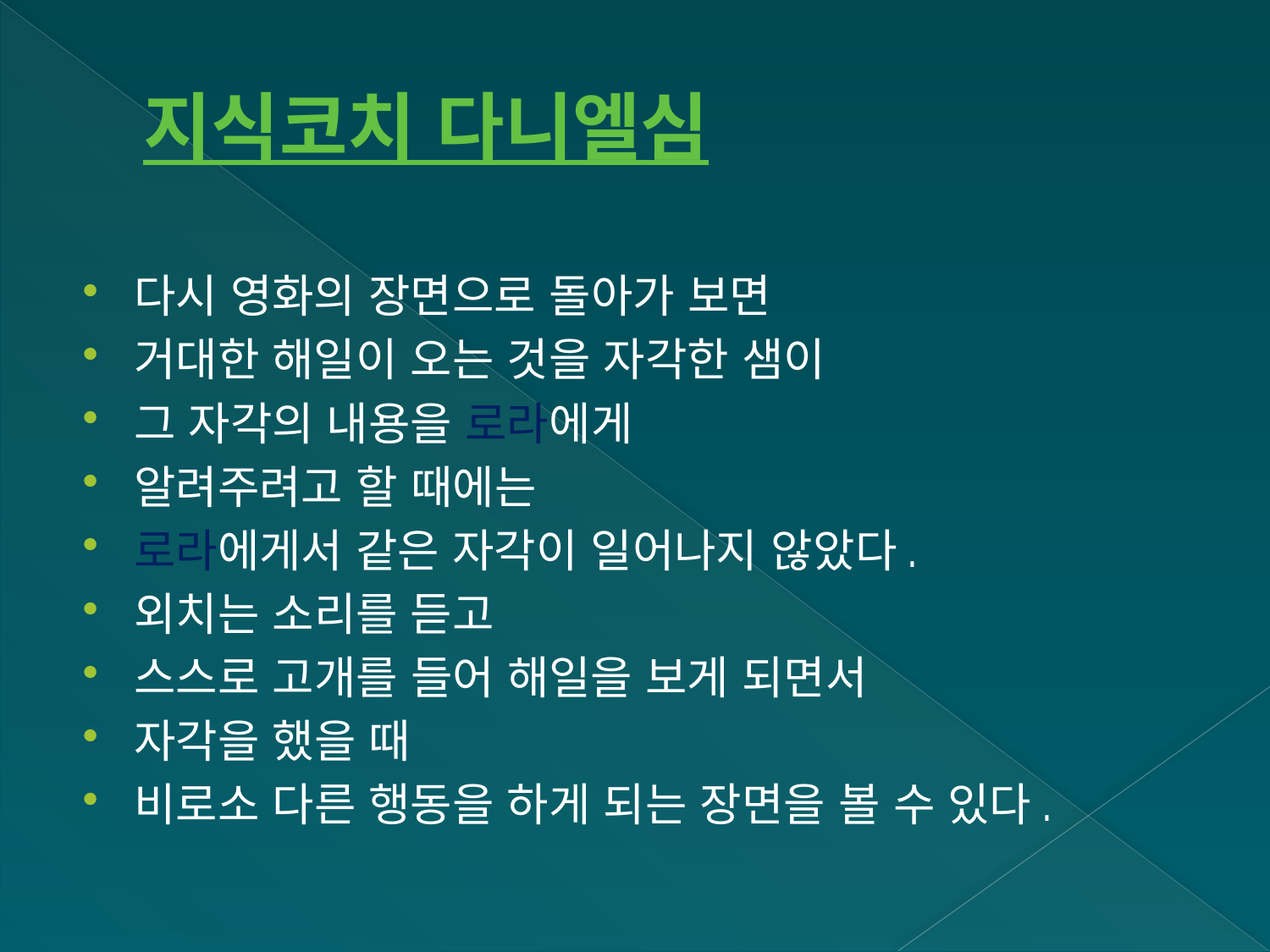

# 지식코치 다니엘심
다시 영화의 장면으로 돌아가 보면
거대한 해일이 오는 것을 자각한 샘이
그 자각의 내용을 로라에게
알려주려고 할 때에는
로라에게서 같은 자각이 일어나지 않았다.
외치는 소리를 듣고
스스로 고개를 들어 해일을 보게 되면서
자각을 했을 때
비로소 다른 행동을 하게 되는 장면을 볼 수 있다.